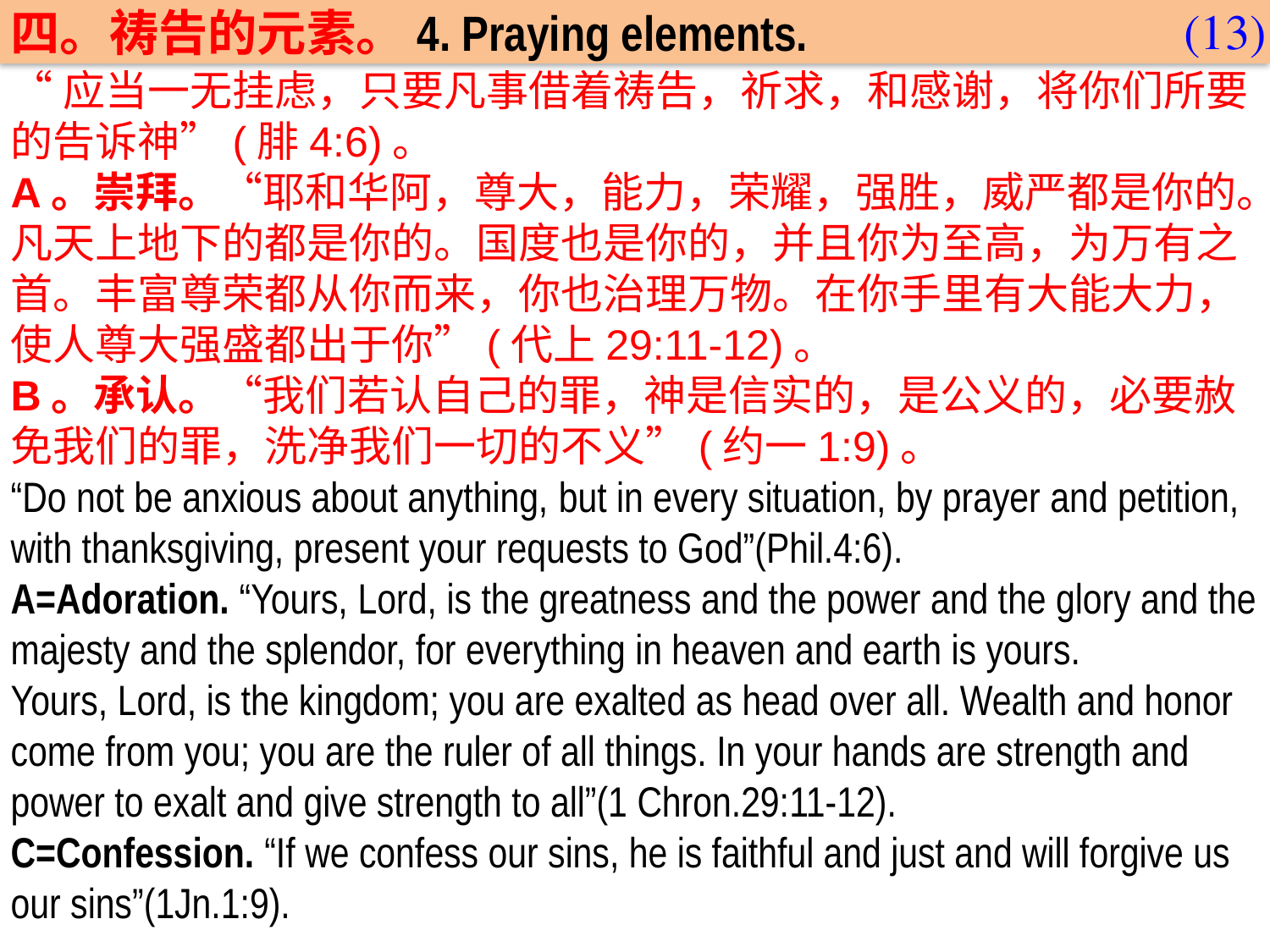

(13)
四。祷告的元素。4. Praying elements.

“应当一无挂虑，只要凡事借着祷告，祈求，和感谢，将你们所要的告诉神”(腓4:6)。
A。崇拜。“耶和华阿，尊大，能力，荣耀，强胜，威严都是你的。凡天上地下的都是你的。国度也是你的，并且你为至高，为万有之首。丰富尊荣都从你而来，你也治理万物。在你手里有大能大力，使人尊大强盛都出于你”(代上29:11-12)。
B。承认。“我们若认自己的罪，神是信实的，是公义的，必要赦免我们的罪，洗净我们一切的不义”(约一1:9)。
“Do not be anxious about anything, but in every situation, by prayer and petition, with thanksgiving, present your requests to God”(Phil.4:6).
A=Adoration. “Yours, Lord, is the greatness and the power and the glory and the majesty and the splendor, for everything in heaven and earth is yours. Yours, Lord, is the kingdom; you are exalted as head over all. Wealth and honor come from you; you are the ruler of all things. In your hands are strength and power to exalt and give strength to all”(1 Chron.29:11-12).
C=Confession. “If we confess our sins, he is faithful and just and will forgive us our sins”(1Jn.1:9).